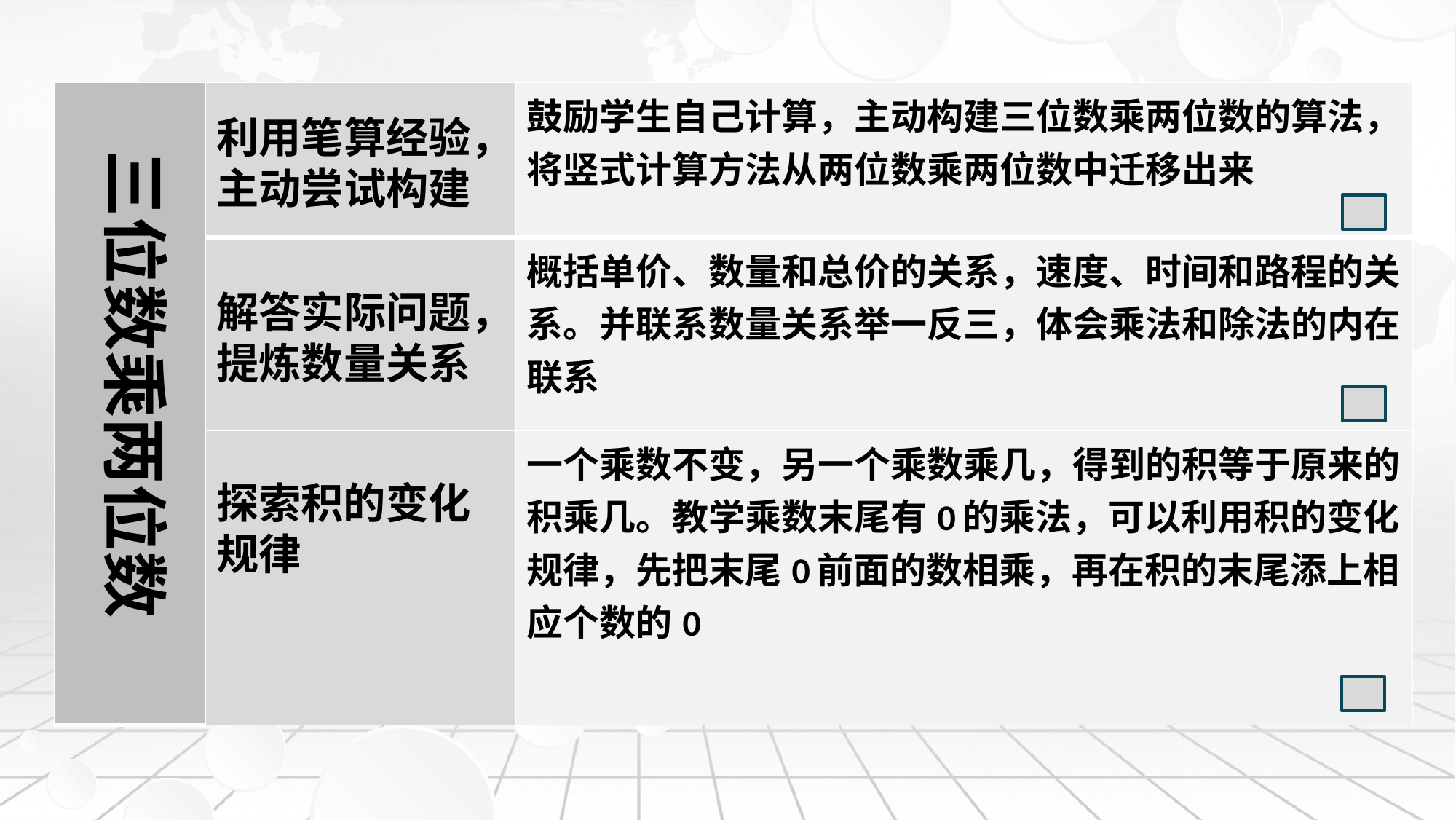

|  |  | 鼓励学生自己计算，主动构建三位数乘两位数的算法，将竖式计算方法从两位数乘两位数中迁移出来 |
| --- | --- | --- |
|  |  | 概括单价、数量和总价的关系，速度、时间和路程的关系。并联系数量关系举一反三，体会乘法和除法的内在联系 |
|  |  | 一个乘数不变，另一个乘数乘几，得到的积等于原来的积乘几。教学乘数末尾有0的乘法，可以利用积的变化规律，先把末尾0前面的数相乘，再在积的末尾添上相应个数的0 |
利用笔算经验，
主动尝试构建
三位数乘两位数

解答实际问题，
提炼数量关系

探索积的变化
规律